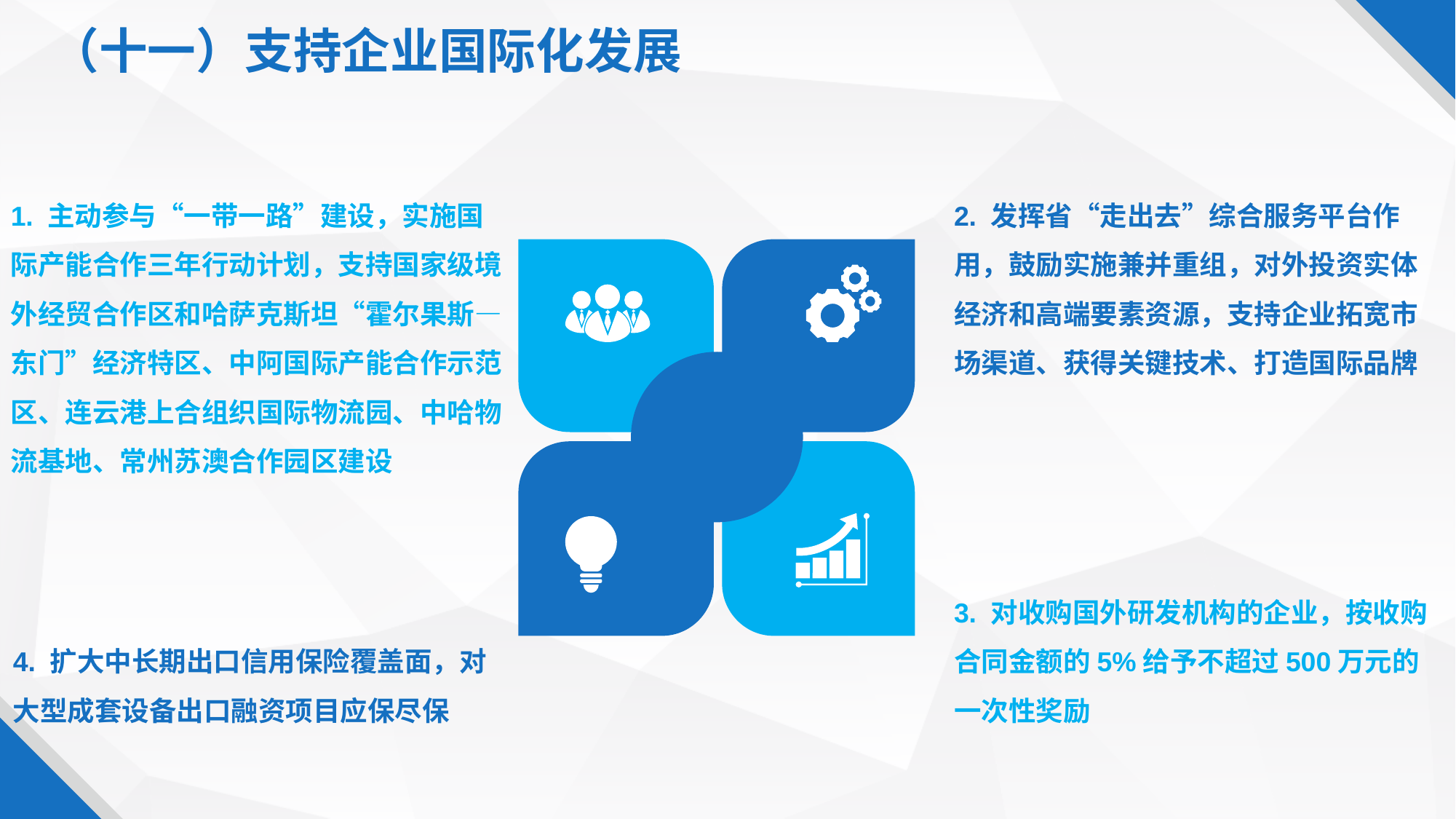

（十一）支持企业国际化发展
1. 主动参与“一带一路”建设，实施国际产能合作三年行动计划，支持国家级境外经贸合作区和哈萨克斯坦“霍尔果斯—东门”经济特区、中阿国际产能合作示范区、连云港上合组织国际物流园、中哈物流基地、常州苏澳合作园区建设
2. 发挥省“走出去”综合服务平台作用，鼓励实施兼并重组，对外投资实体经济和高端要素资源，支持企业拓宽市场渠道、获得关键技术、打造国际品牌

3. 对收购国外研发机构的企业，按收购合同金额的5%给予不超过500万元的一次性奖励
4. 扩大中长期出口信用保险覆盖面，对大型成套设备出口融资项目应保尽保